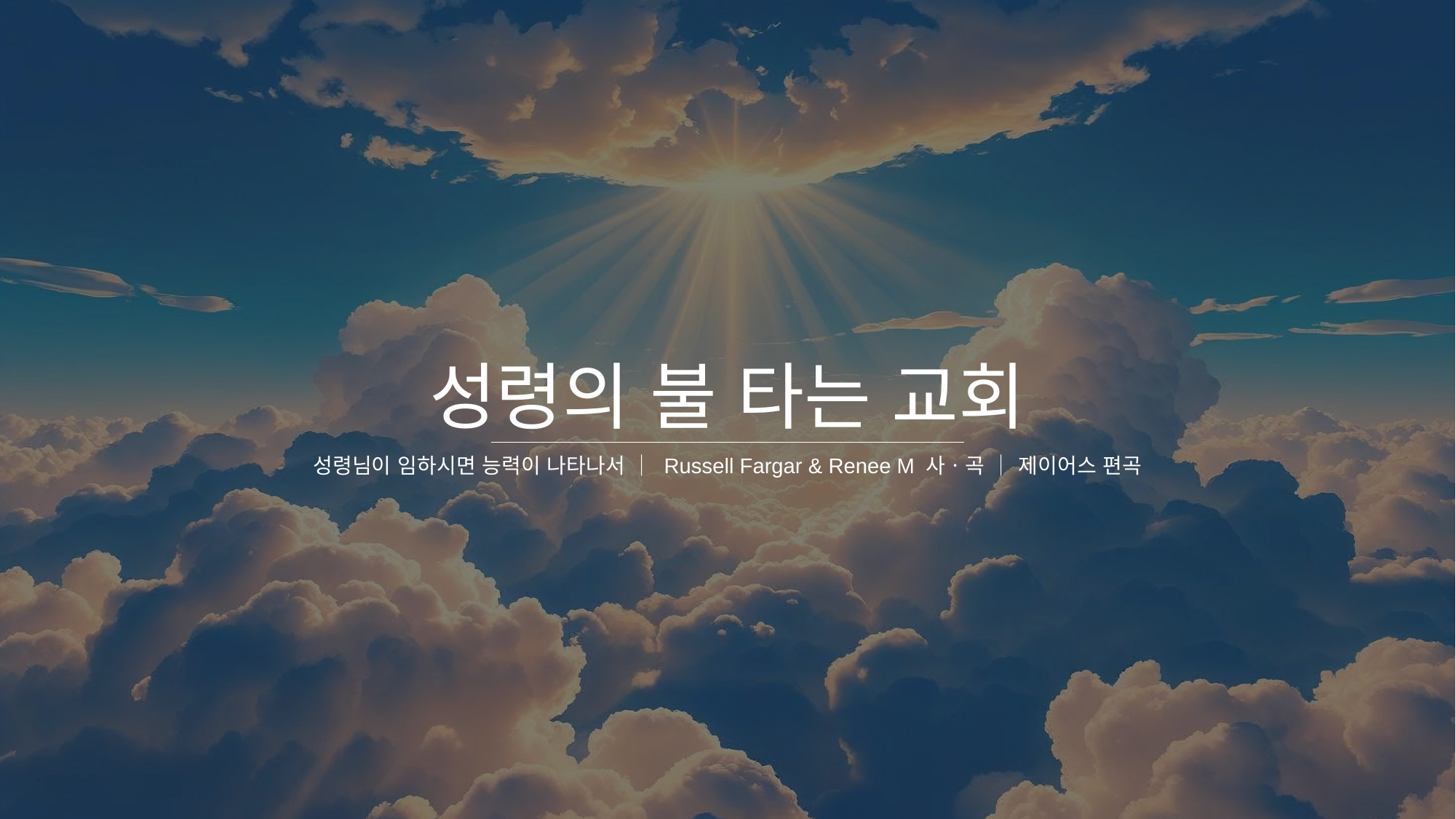

# 성령의 불 타는 교회
성령님이 임하시면 능력이 나타나서 │ Russell Fargar & Renee M 사ㆍ곡 │ 제이어스 편곡